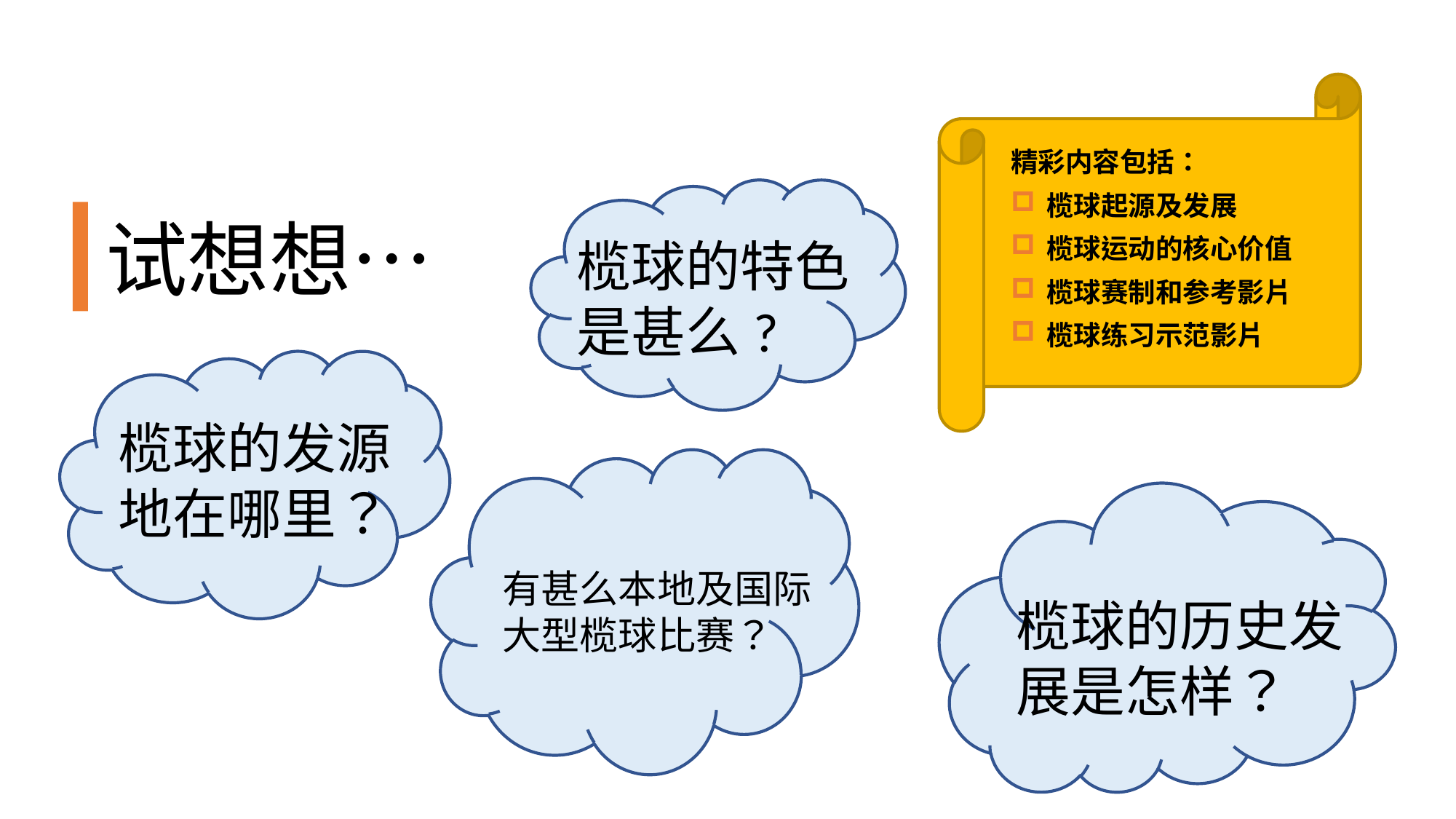

# 试想想…

精彩内容包括：
榄球起源及发展
榄球运动的核心价值
榄球赛制和参考影片
榄球练习示范影片

榄球的特色是甚么?

榄球的发源地在哪里？

有甚么本地及国际大型榄球比赛？

榄球的历史发展是怎样？